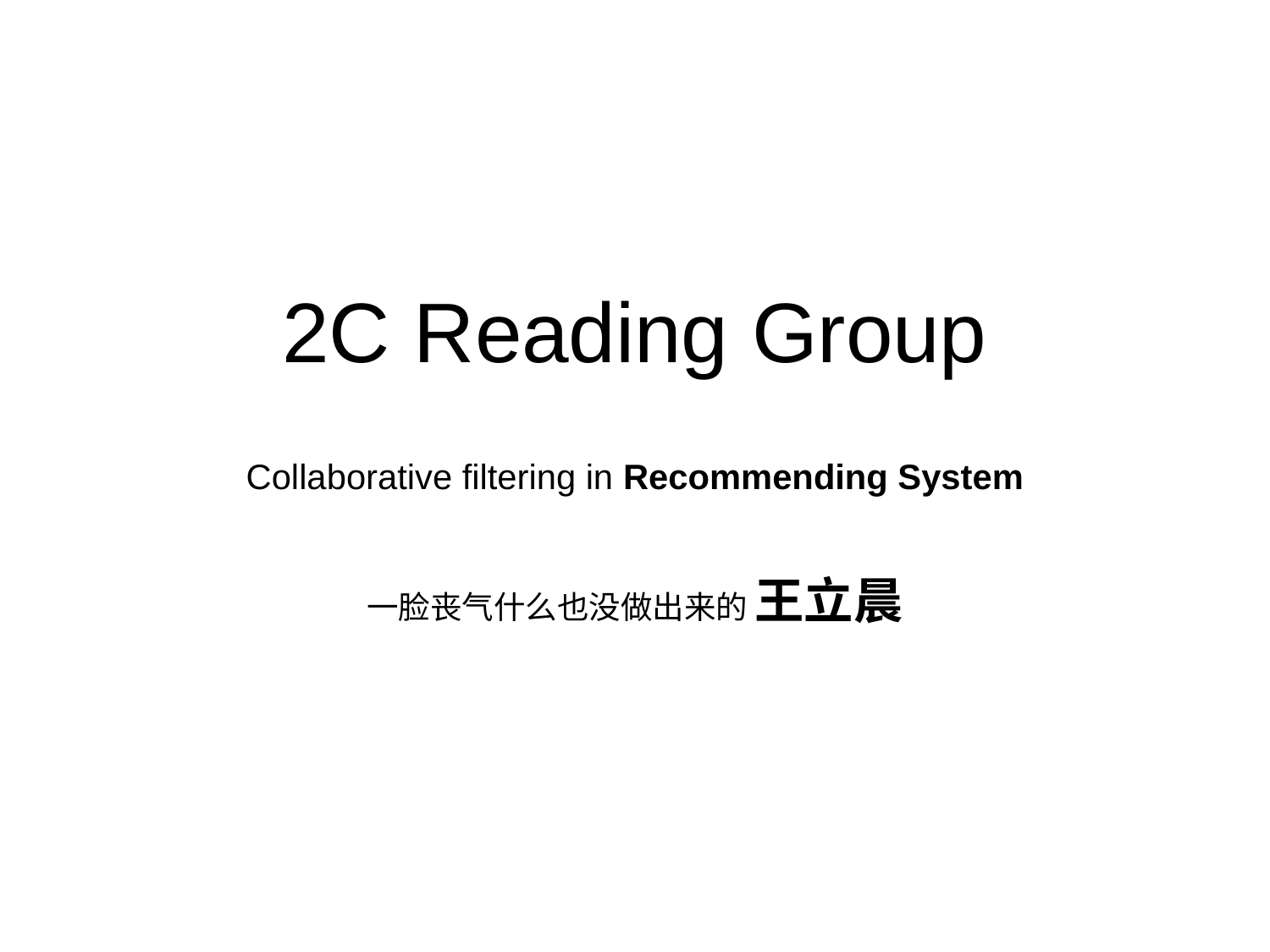

2C Reading Group
Collaborative filtering in Recommending System
一脸丧气什么也没做出来的 王立晨